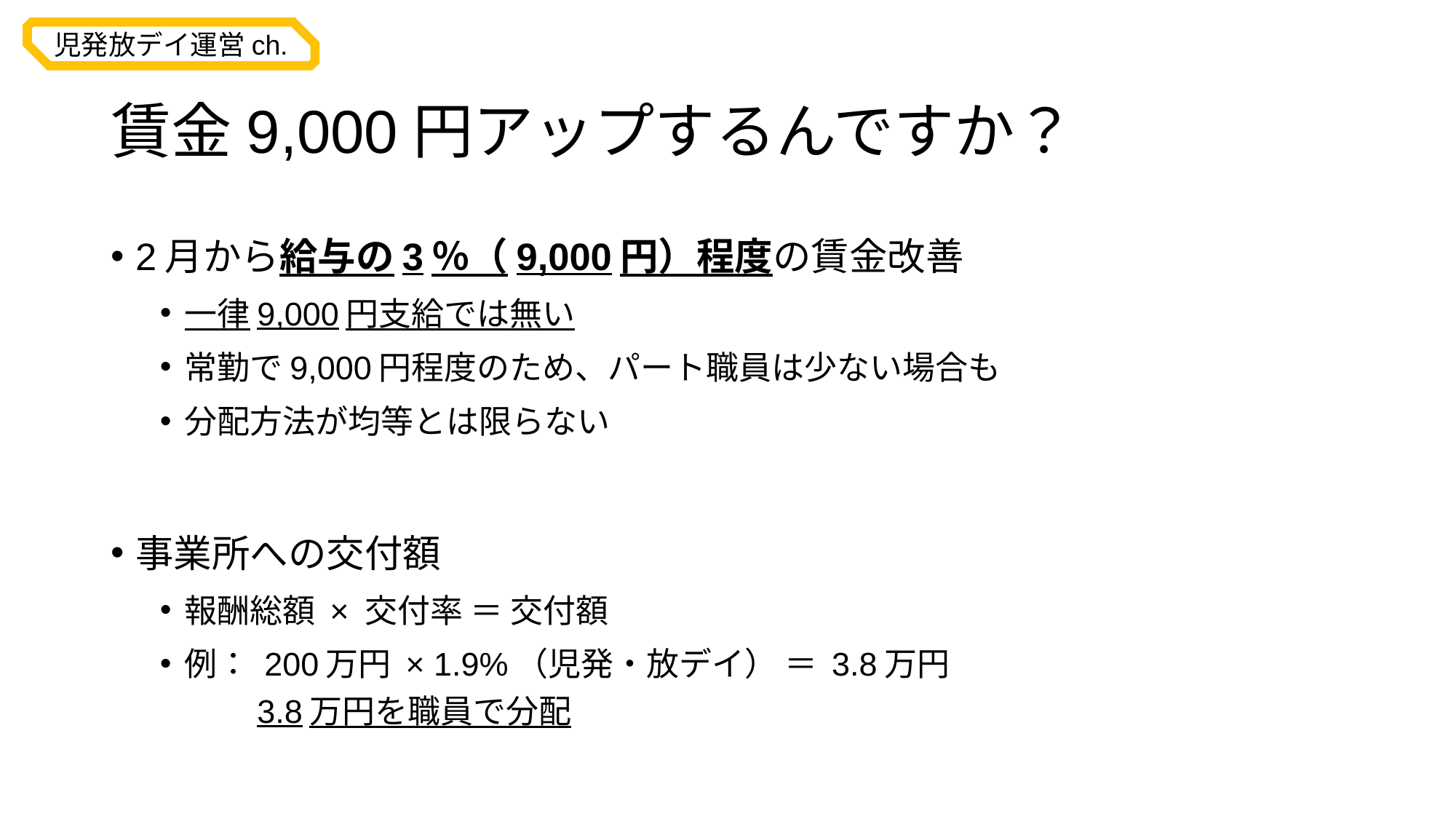

# 賃金9,000円アップするんですか？
2月から給与の3％（9,000円）程度の賃金改善
一律9,000円支給では無い
常勤で9,000円程度のため、パート職員は少ない場合も
分配方法が均等とは限らない

事業所への交付額
報酬総額 × 交付率 ＝ 交付額
例： 200万円 × 1.9%（児発・放デイ） ＝ 3.8万円
　　3.8万円を職員で分配